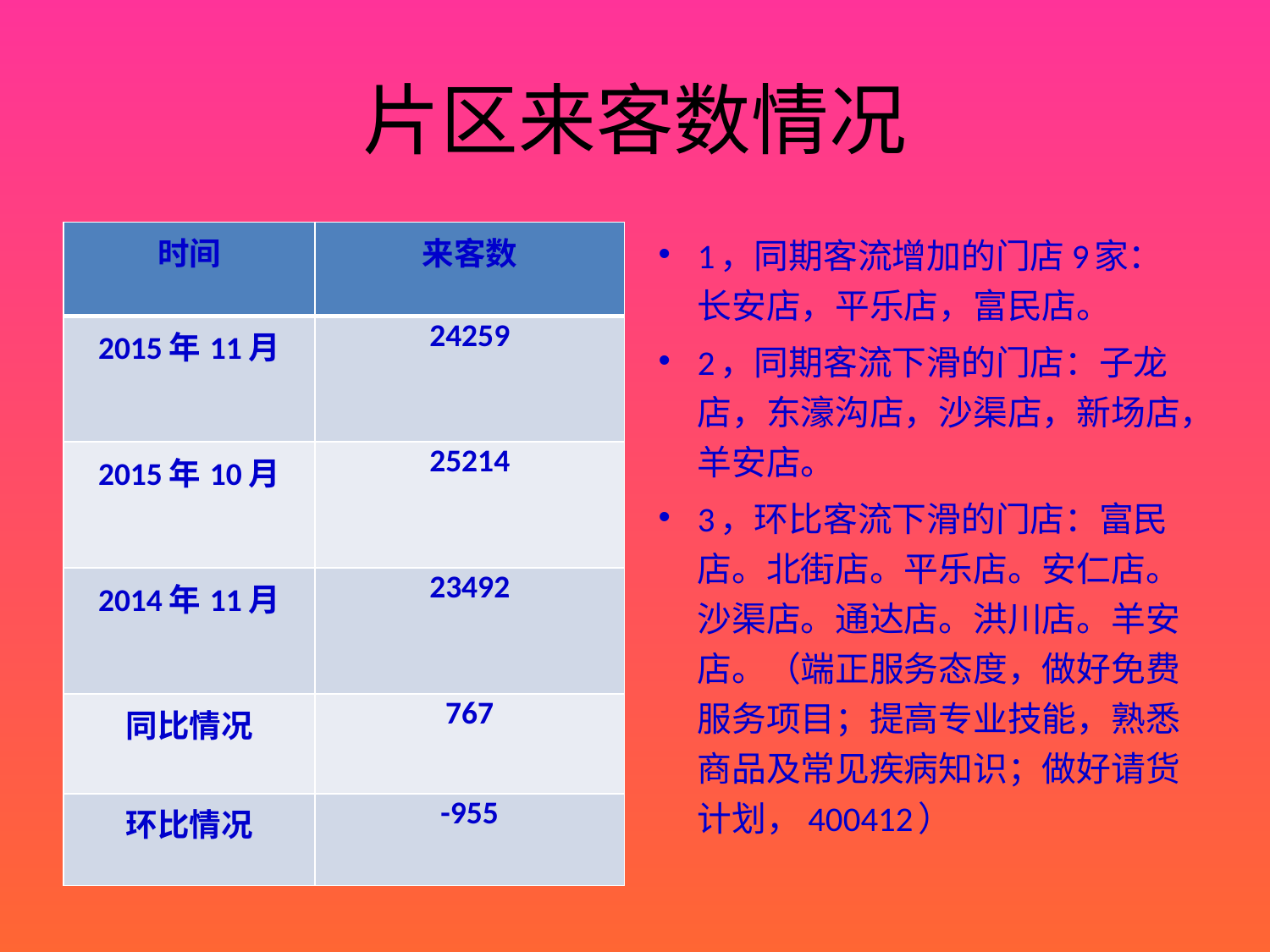

# 片区来客数情况
| 时间 | 来客数 |
| --- | --- |
| 2015年11月 | 24259 |
| 2015年10月 | 25214 |
| 2014年11月 | 23492 |
| 同比情况 | 767 |
| 环比情况 | -955 |
1，同期客流增加的门店9家：长安店，平乐店，富民店。
2，同期客流下滑的门店：子龙店，东濠沟店，沙渠店，新场店，羊安店。
3，环比客流下滑的门店：富民店。北街店。平乐店。安仁店。沙渠店。通达店。洪川店。羊安店。（端正服务态度，做好免费服务项目；提高专业技能，熟悉商品及常见疾病知识；做好请货计划，400412）